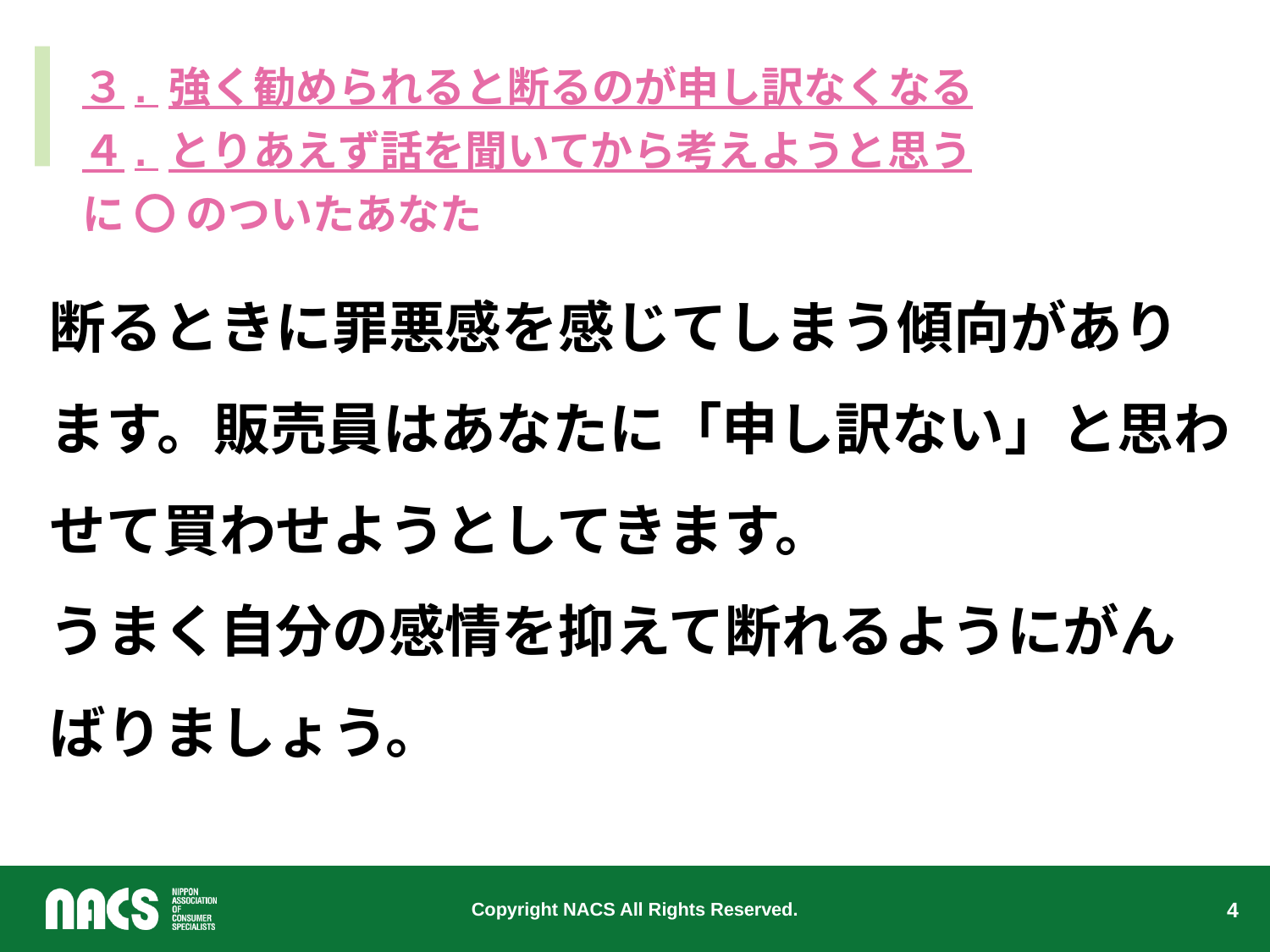

３. 強く勧められると断るのが申し訳なくなる
４. とりあえず話を聞いてから考えようと思う
に 〇 のついたあなた
断るときに罪悪感を感じてしまう傾向があります。販売員はあなたに「申し訳ない」と思わせて買わせようとしてきます。
うまく自分の感情を抑えて断れるようにがんばりましょう。
Copyright NACS All Rights Reserved.
4